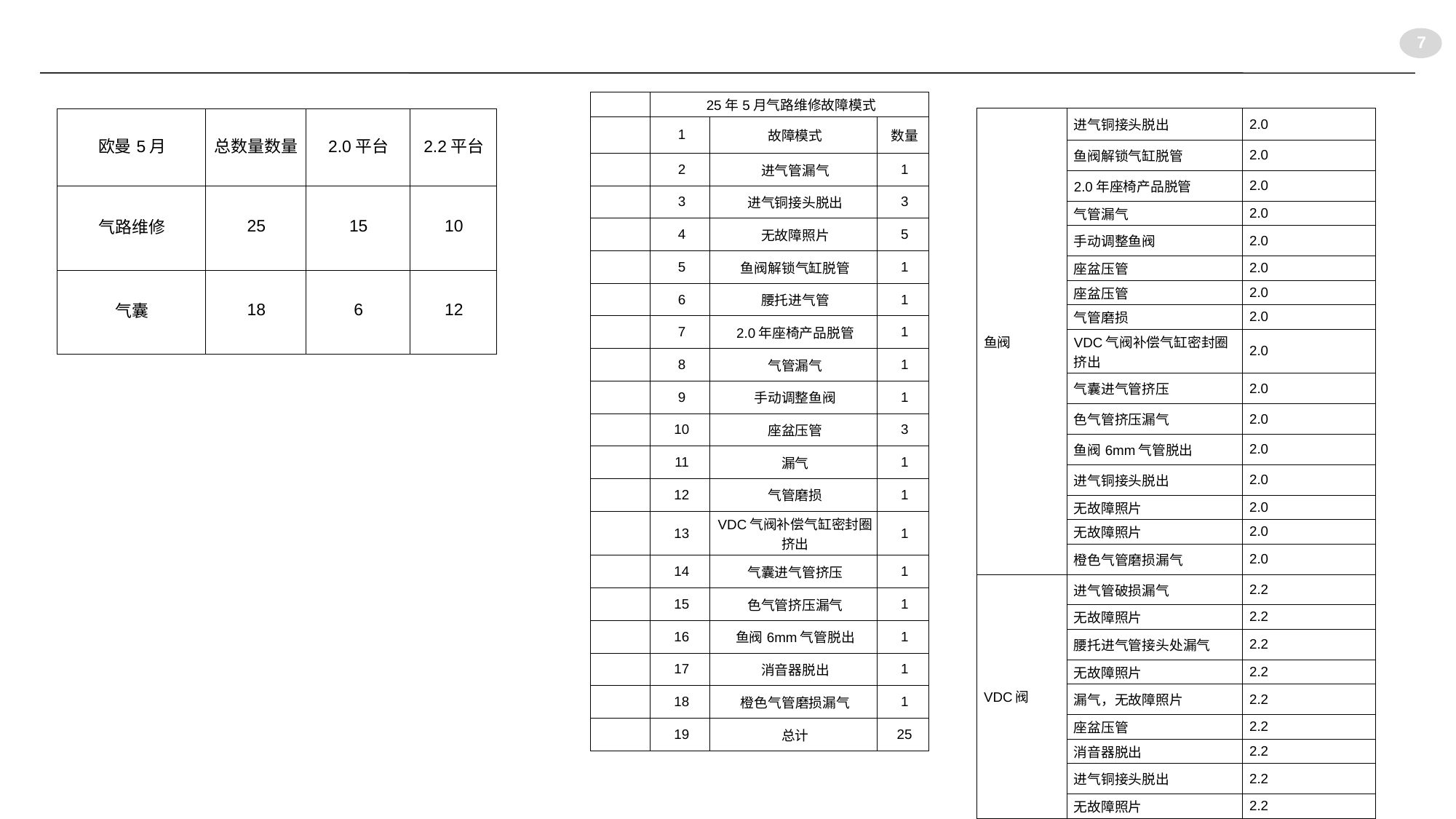

|  | 25年5月气路维修故障模式 |  |  |
| --- | --- | --- | --- |
|  | 1 | 故障模式 | 数量 |
|  | 2 | 进气管漏气 | 1 |
|  | 3 | 进气铜接头脱出 | 3 |
|  | 4 | 无故障照片 | 5 |
|  | 5 | 鱼阀解锁气缸脱管 | 1 |
|  | 6 | 腰托进气管 | 1 |
|  | 7 | 2.0年座椅产品脱管 | 1 |
|  | 8 | 气管漏气 | 1 |
|  | 9 | 手动调整鱼阀 | 1 |
|  | 10 | 座盆压管 | 3 |
|  | 11 | 漏气 | 1 |
|  | 12 | 气管磨损 | 1 |
|  | 13 | VDC气阀补偿气缸密封圈挤出 | 1 |
|  | 14 | 气囊进气管挤压 | 1 |
|  | 15 | 色气管挤压漏气 | 1 |
|  | 16 | 鱼阀6mm气管脱出 | 1 |
|  | 17 | 消音器脱出 | 1 |
|  | 18 | 橙色气管磨损漏气 | 1 |
|  | 19 | 总计 | 25 |
| 鱼阀 | 进气铜接头脱出 | 2.0 |
| --- | --- | --- |
|  | 鱼阀解锁气缸脱管 | 2.0 |
|  | 2.0年座椅产品脱管 | 2.0 |
|  | 气管漏气 | 2.0 |
|  | 手动调整鱼阀 | 2.0 |
|  | 座盆压管 | 2.0 |
|  | 座盆压管 | 2.0 |
|  | 气管磨损 | 2.0 |
|  | VDC气阀补偿气缸密封圈挤出 | 2.0 |
|  | 气囊进气管挤压 | 2.0 |
|  | 色气管挤压漏气 | 2.0 |
|  | 鱼阀6mm气管脱出 | 2.0 |
|  | 进气铜接头脱出 | 2.0 |
|  | 无故障照片 | 2.0 |
|  | 无故障照片 | 2.0 |
|  | 橙色气管磨损漏气 | 2.0 |
| VDC阀 | 进气管破损漏气 | 2.2 |
|  | 无故障照片 | 2.2 |
|  | 腰托进气管接头处漏气 | 2.2 |
|  | 无故障照片 | 2.2 |
|  | 漏气，无故障照片 | 2.2 |
|  | 座盆压管 | 2.2 |
|  | 消音器脱出 | 2.2 |
|  | 进气铜接头脱出 | 2.2 |
|  | 无故障照片 | 2.2 |
| 欧曼5月 | 总数量数量 | 2.0平台 | 2.2平台 |
| --- | --- | --- | --- |
| 气路维修 | 25 | 15 | 10 |
| 气囊 | 18 | 6 | 12 |